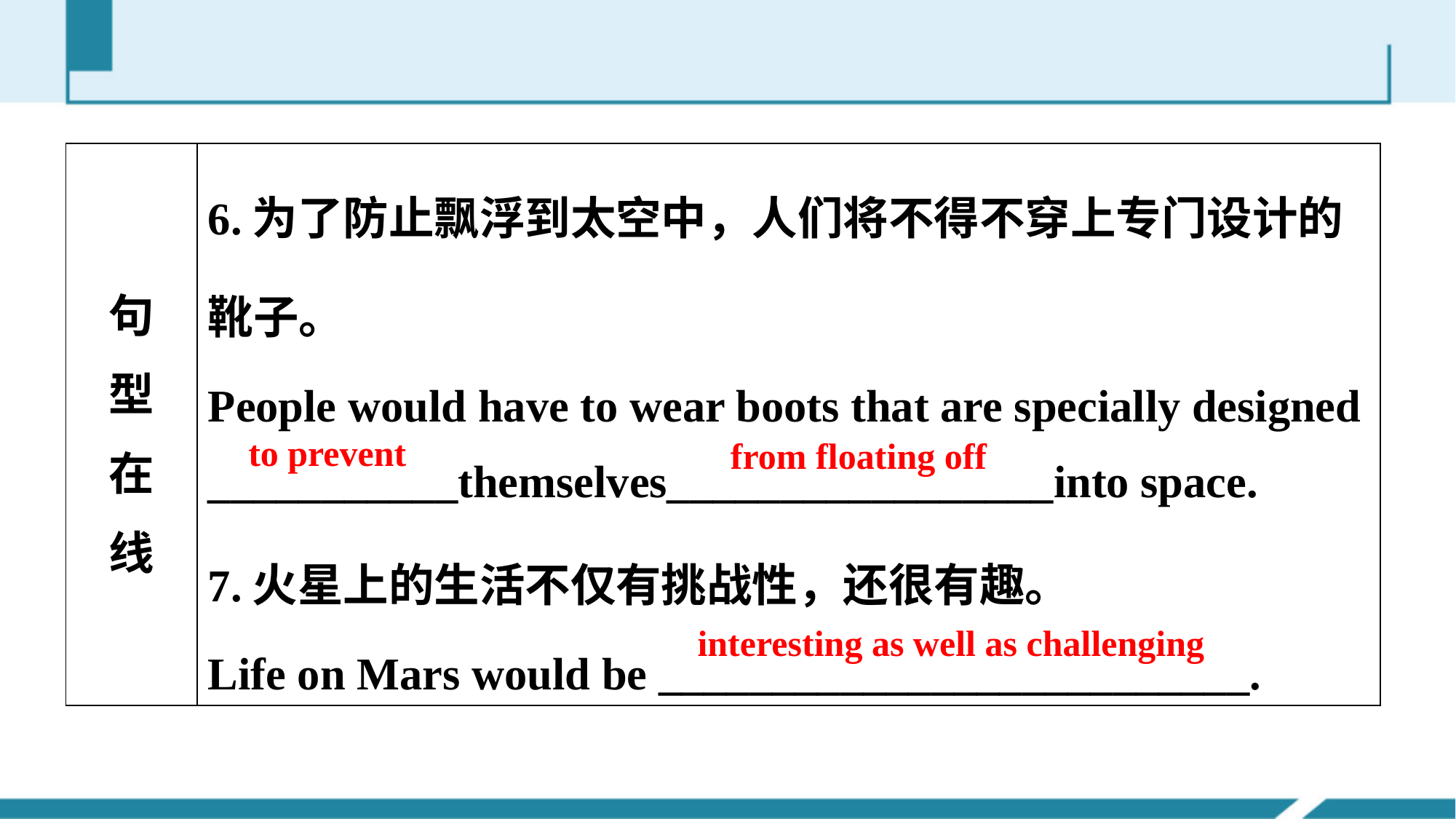

| 句 型 在 线 | 6.为了防止飘浮到太空中，人们将不得不穿上专门设计的靴子。 People would have to wear boots that are specially designed \_\_\_\_\_\_\_\_\_\_\_themselves\_\_\_\_\_\_\_\_\_\_\_\_\_\_\_\_\_into space. 7.火星上的生活不仅有挑战性，还很有趣。 Life on Mars would be \_\_\_\_\_\_\_\_\_\_\_\_\_\_\_\_\_\_\_\_\_\_\_\_\_\_. |
| --- | --- |

to prevent
from floating off
interesting as well as challenging